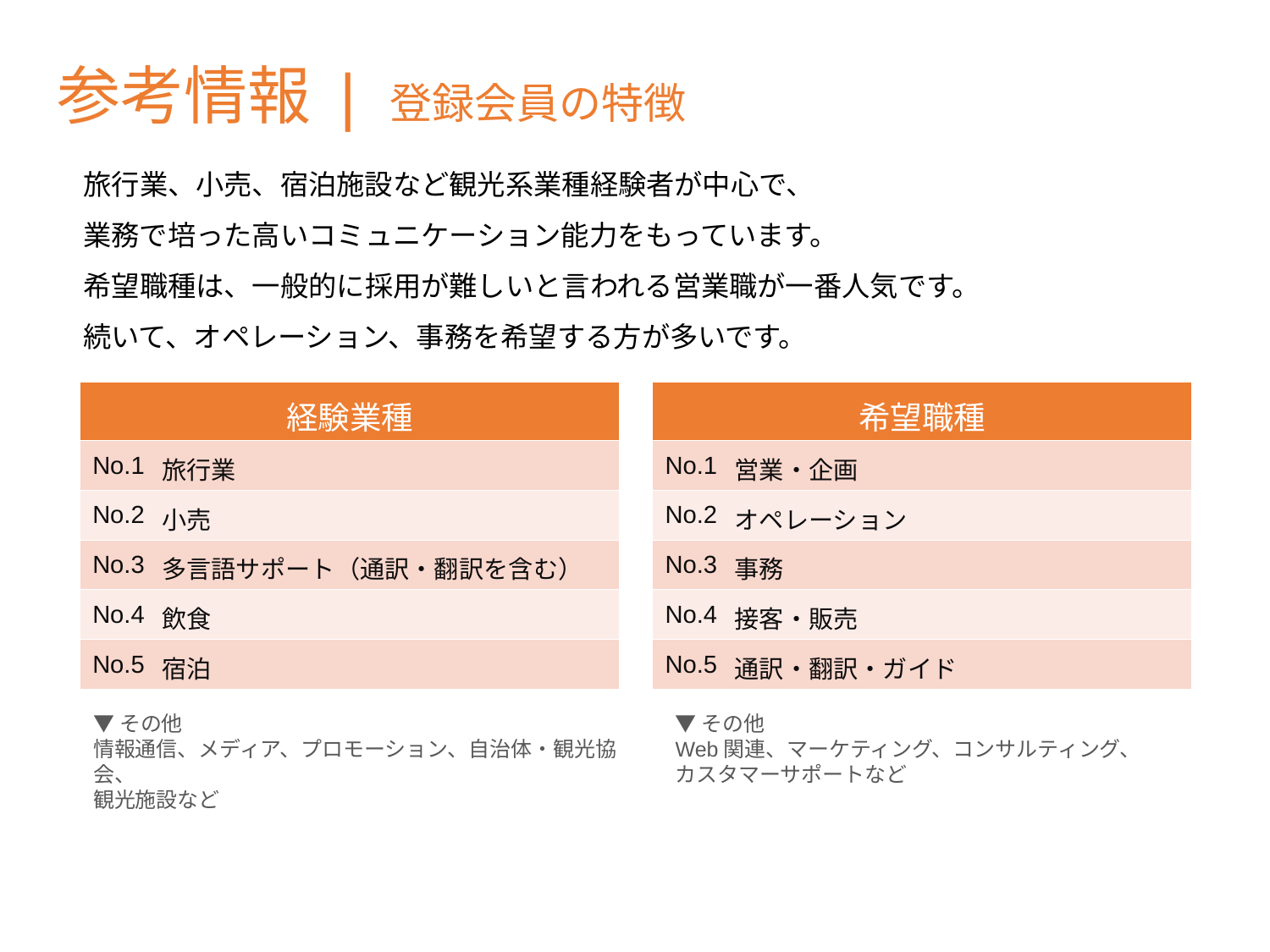

参考情報 | 登録会員の特徴
旅行業、小売、宿泊施設など観光系業種経験者が中心で、
業務で培った高いコミュニケーション能力をもっています。
希望職種は、一般的に採用が難しいと言われる営業職が一番人気です。
続いて、オペレーション、事務を希望する方が多いです。
| 経験業種 |  |
| --- | --- |
| No.1 | 旅行業 |
| No.2 | 小売 |
| No.3 | 多言語サポート（通訳・翻訳を含む） |
| No.4 | 飲食 |
| No.5 | 宿泊 |
| 希望職種 |  |
| --- | --- |
| No.1 | 営業・企画 |
| No.2 | オペレーション |
| No.3 | 事務 |
| No.4 | 接客・販売 |
| No.5 | 通訳・翻訳・ガイド |
▼その他
情報通信、メディア、プロモーション、自治体・観光協会、
観光施設など
▼その他
Web関連、マーケティング、コンサルティング、
カスタマーサポートなど